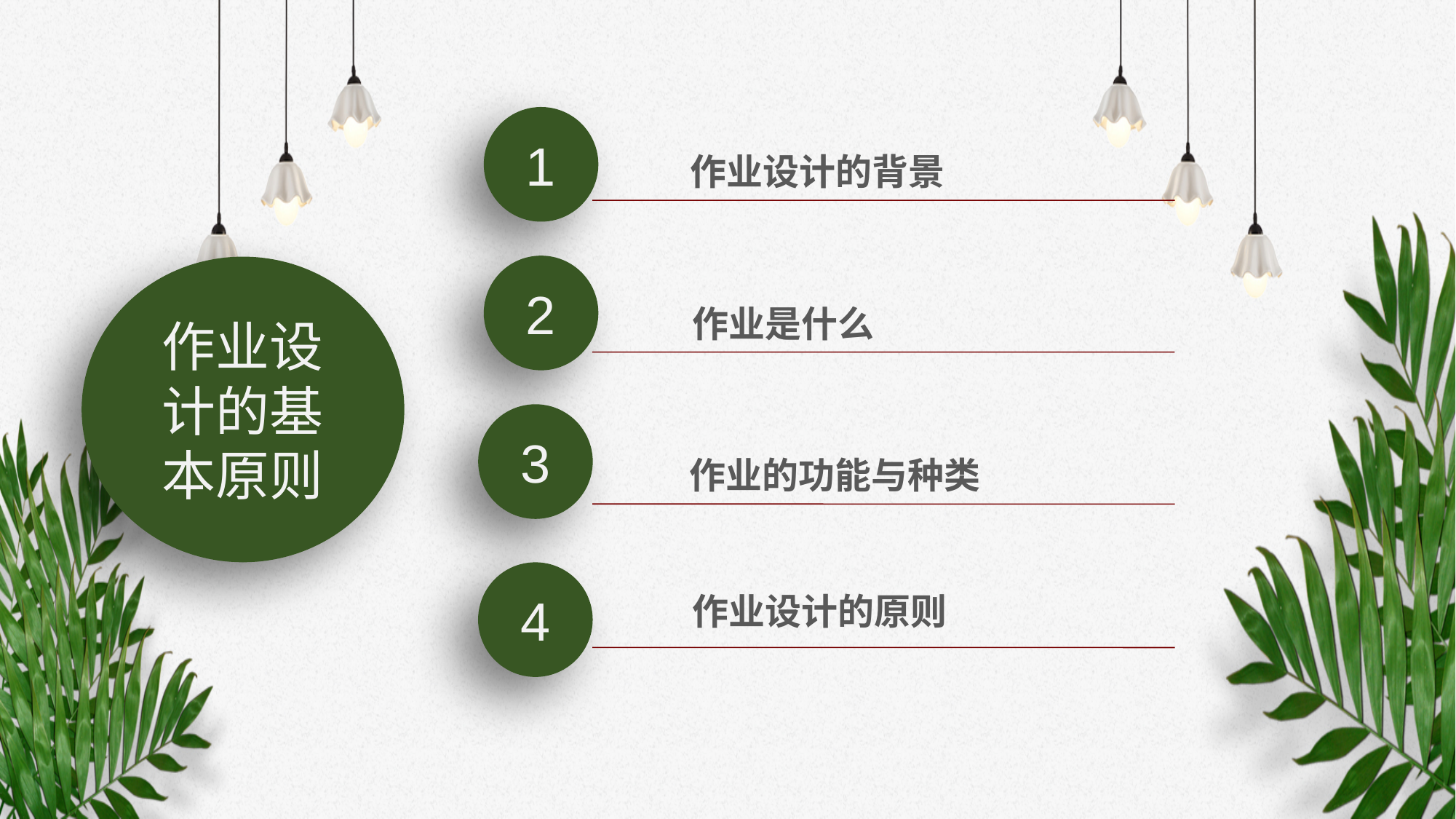

1
作业设计的背景

2
作业设计的基本原则
作业是什么

3
作业的功能与种类

4
作业设计的原则